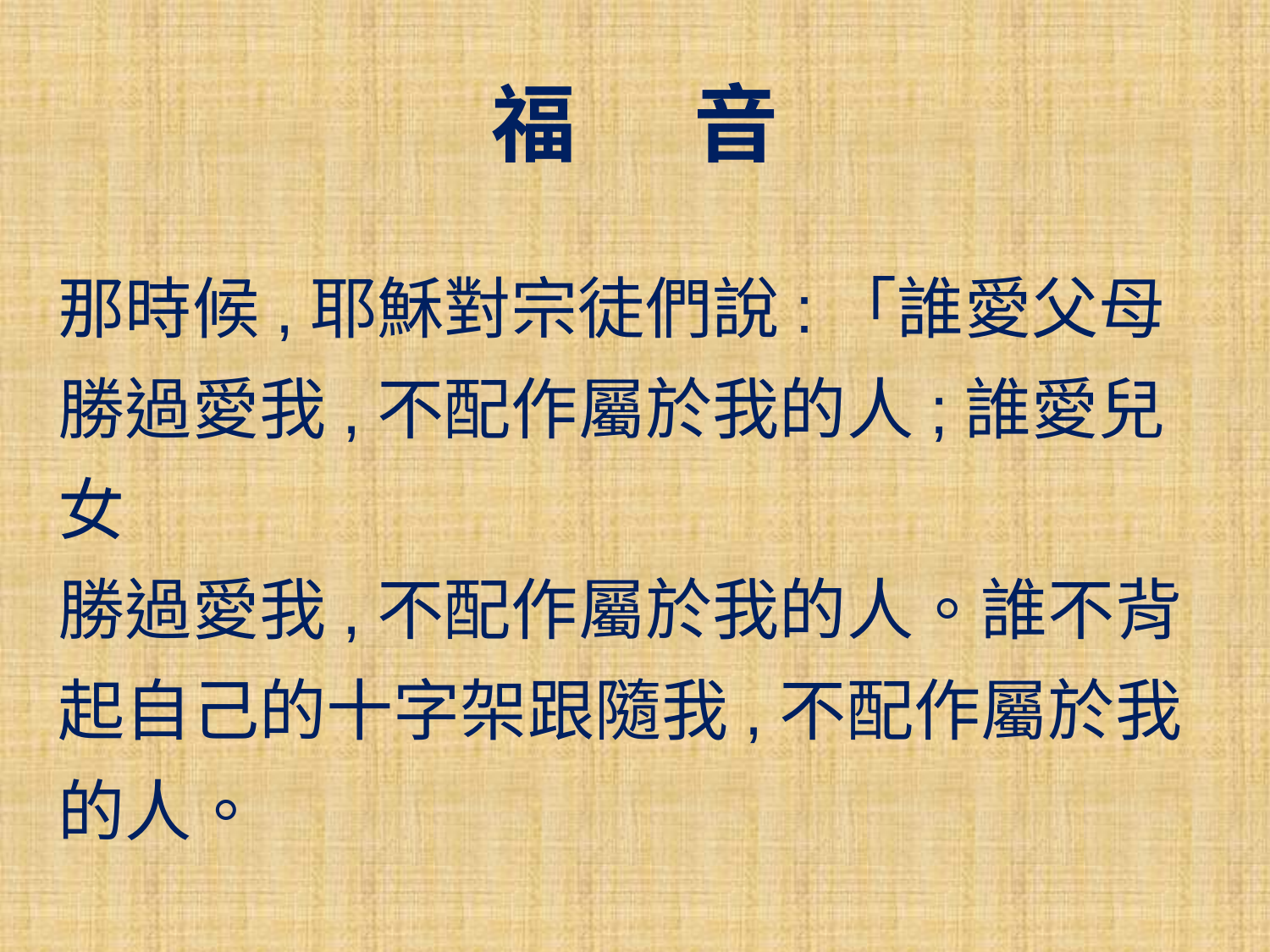

福     音

那時候,耶穌對宗徒們說:「誰愛父母勝過愛我,不配作屬於我的人;誰愛兒女
勝過愛我,不配作屬於我的人。誰不背起自己的十字架跟隨我,不配作屬於我的人。